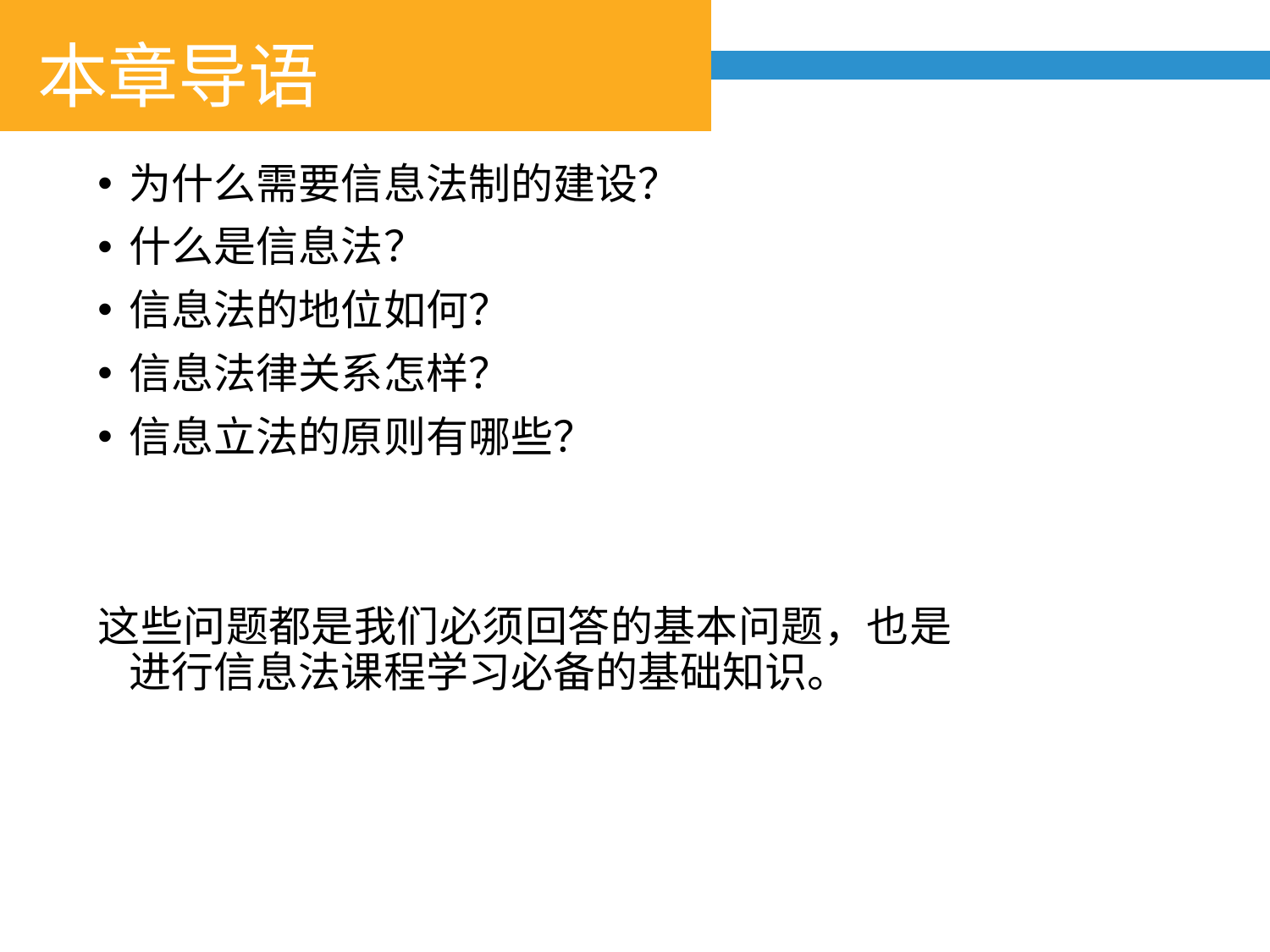

本章导语
为什么需要信息法制的建设？
什么是信息法？
信息法的地位如何？
信息法律关系怎样？
信息立法的原则有哪些？

这些问题都是我们必须回答的基本问题，也是进行信息法课程学习必备的基础知识。